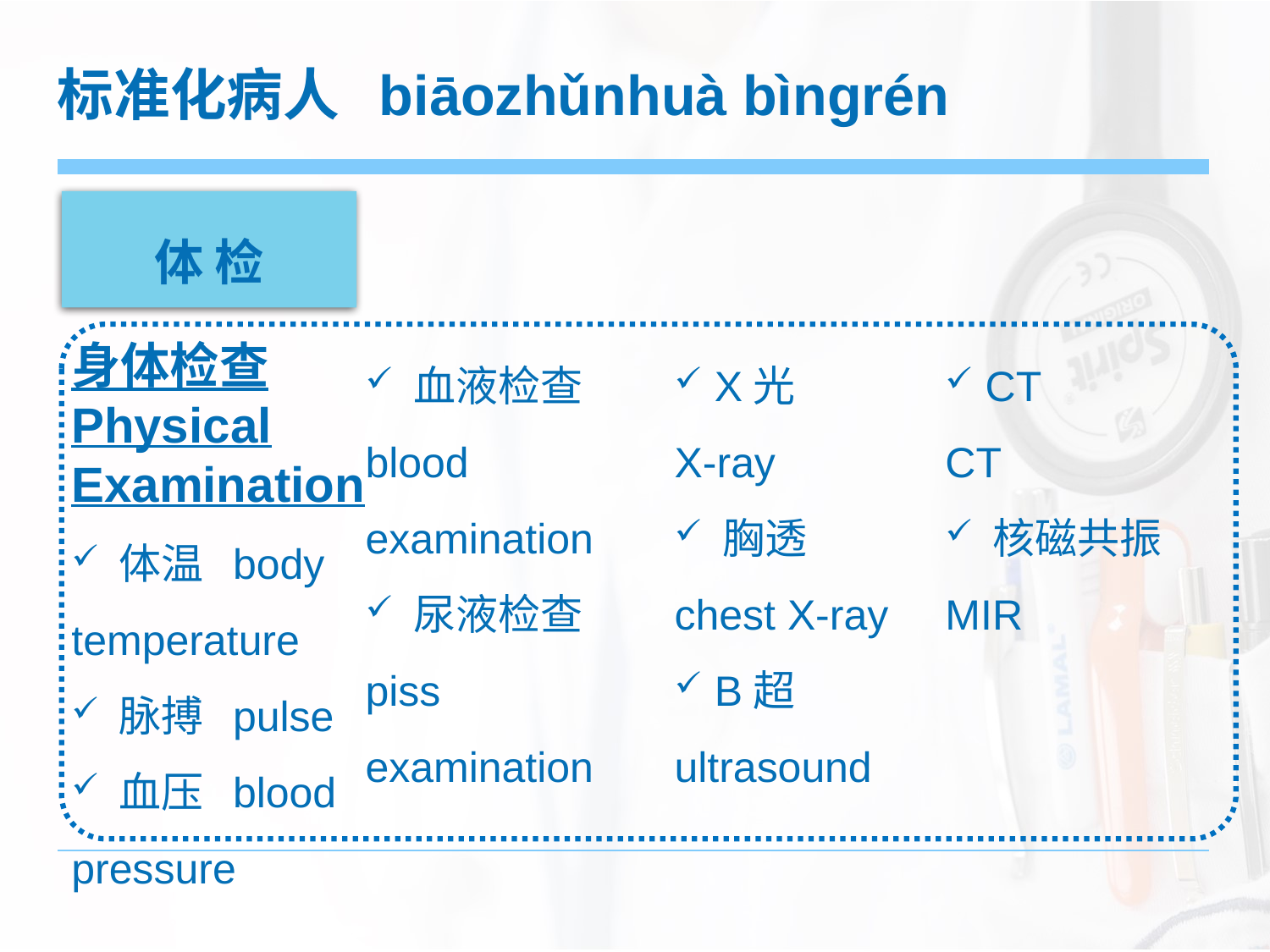

标准化病人  biāozhǔnhuà bìngrén
体 检
身体检查
Physical Examination
 体温  body temperature
 脉搏  pulse
 血压  blood pressure
 血液检查  blood examination
 尿液检查  piss examination

 X光            X-ray
 胸透          chest X-ray
 B超           ultrasound
 CT            CT
 核磁共振   MIR